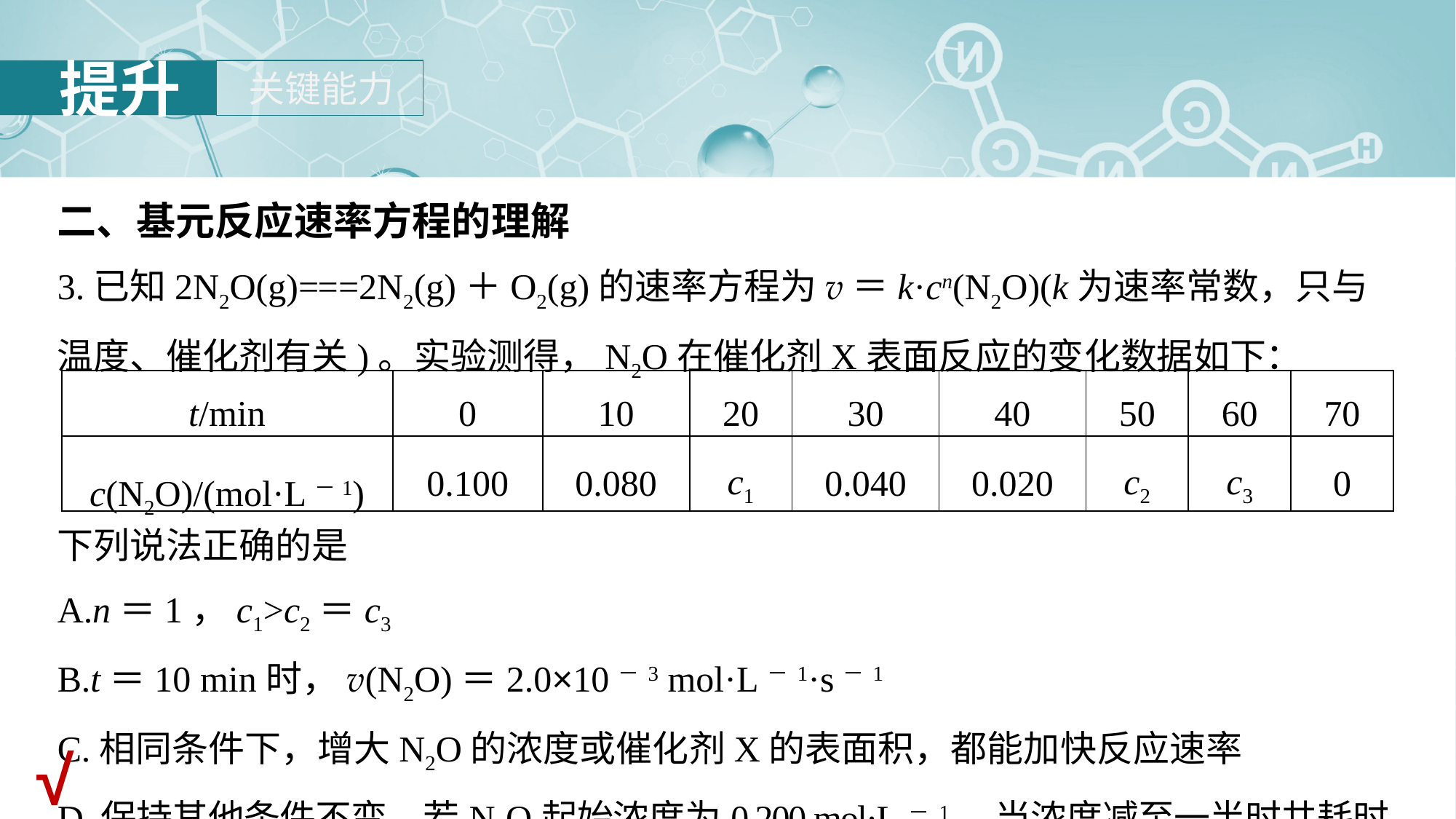

二、基元反应速率方程的理解
3.已知2N2O(g)===2N2(g)＋O2(g)的速率方程为v＝k·cn(N2O)(k为速率常数，只与温度、催化剂有关)。实验测得，N2O在催化剂X表面反应的变化数据如下：
| t/min | 0 | 10 | 20 | 30 | 40 | 50 | 60 | 70 |
| --- | --- | --- | --- | --- | --- | --- | --- | --- |
| c(N2O)/(mol·L－1) | 0.100 | 0.080 | c1 | 0.040 | 0.020 | c2 | c3 | 0 |
下列说法正确的是
A.n＝1，c1>c2＝c3
B.t＝10 min时，v(N2O)＝2.0×10－3 mol·L－1·s－1
C.相同条件下，增大N2O的浓度或催化剂X的表面积，都能加快反应速率
D.保持其他条件不变，若N2O起始浓度为0.200 mol·L－1，当浓度减至一半时共耗时50 min
√